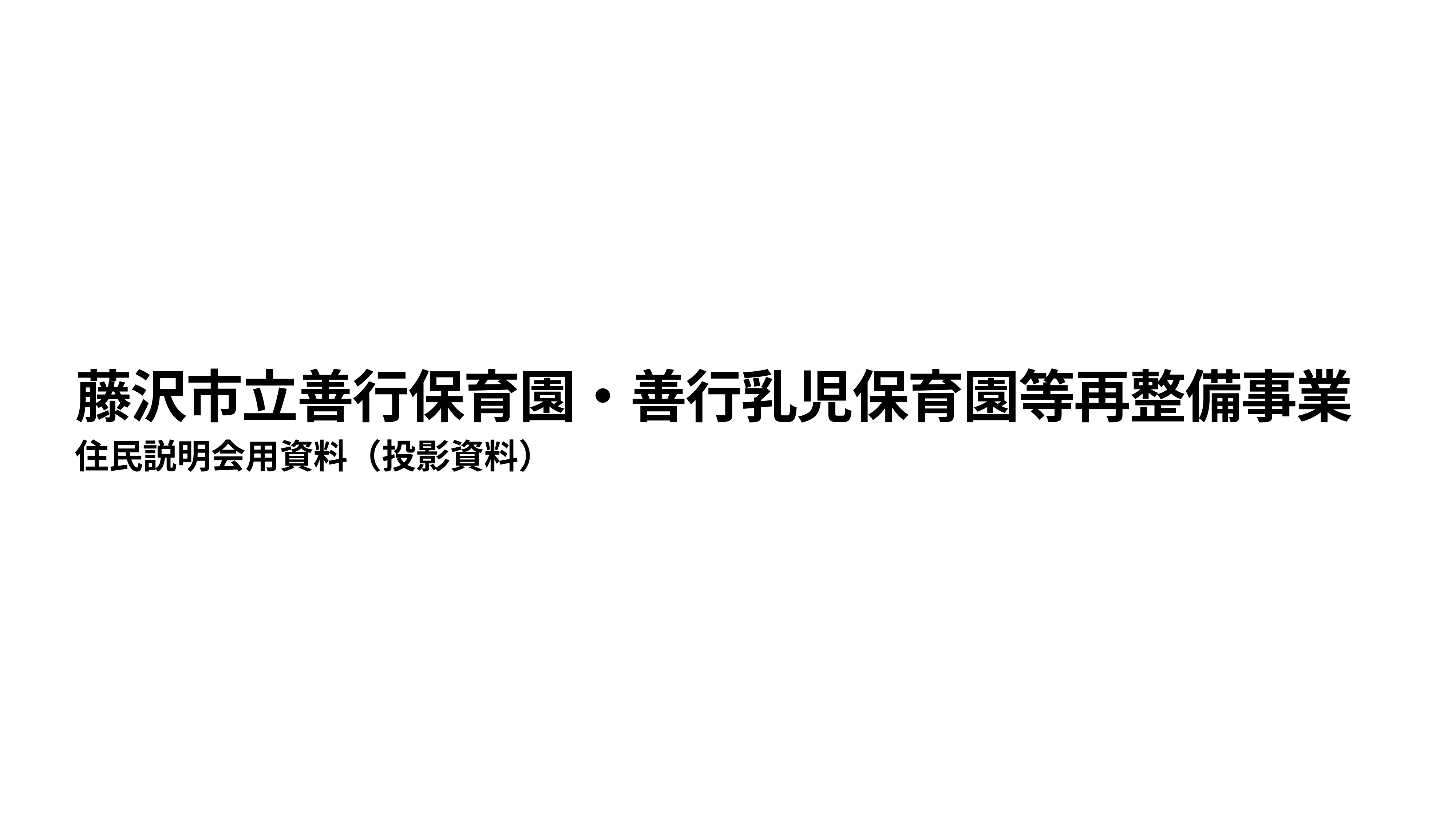

# 藤沢市立善行保育園・善行乳児保育園等再整備事業
住民説明会用資料（投影資料）